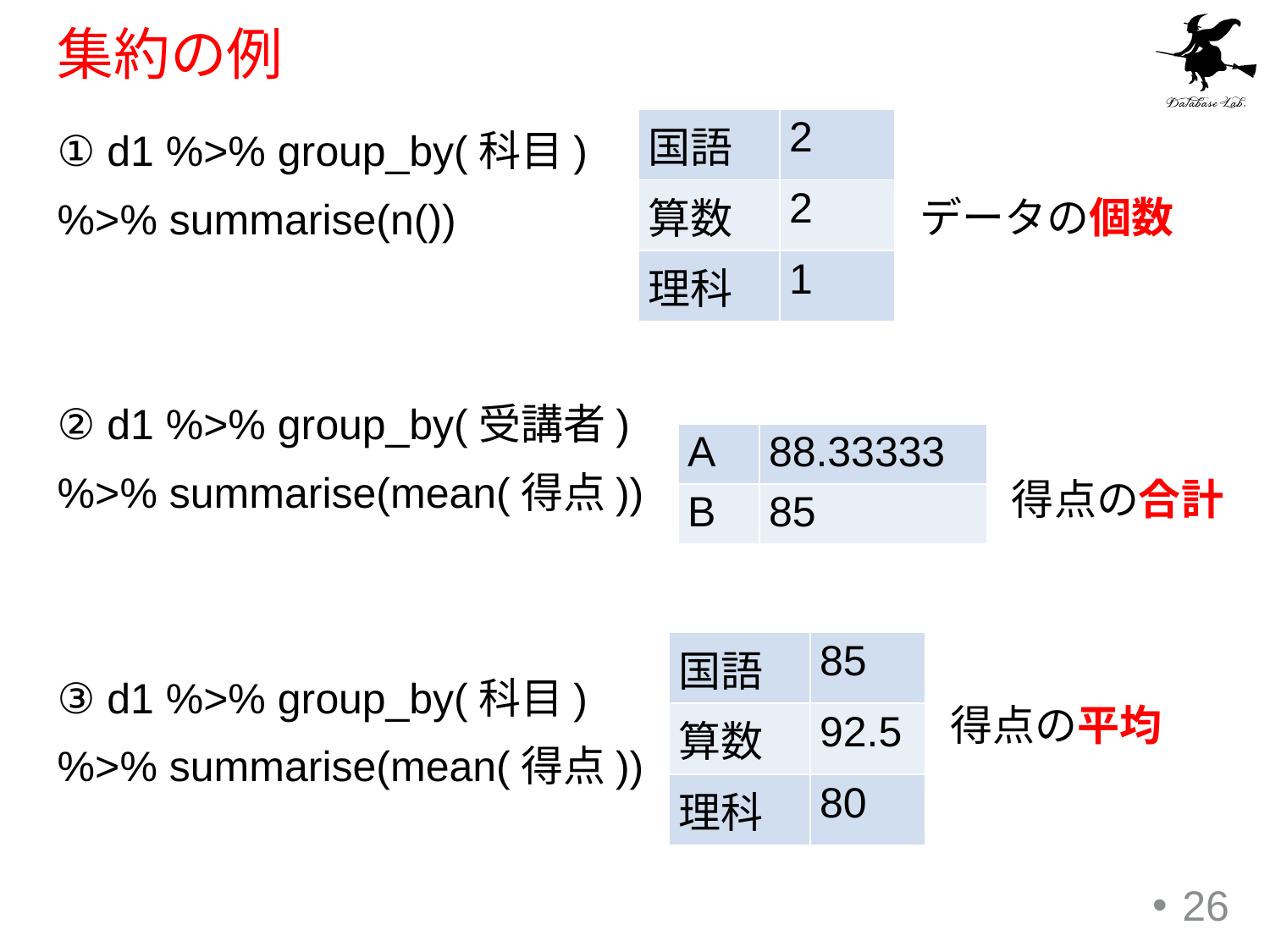

# 集約の例
| 国語 | 2 |
| --- | --- |
| 算数 | 2 |
| 理科 | 1 |
① d1 %>% group_by(科目)
%>% summarise(n())

② d1 %>% group_by(受講者)
%>% summarise(mean(得点))

③ d1 %>% group_by(科目)
%>% summarise(mean(得点))

データの個数
| A | 88.33333 |
| --- | --- |
| B | 85 |
得点の合計
| 国語 | 85 |
| --- | --- |
| 算数 | 92.5 |
| 理科 | 80 |
得点の平均
26